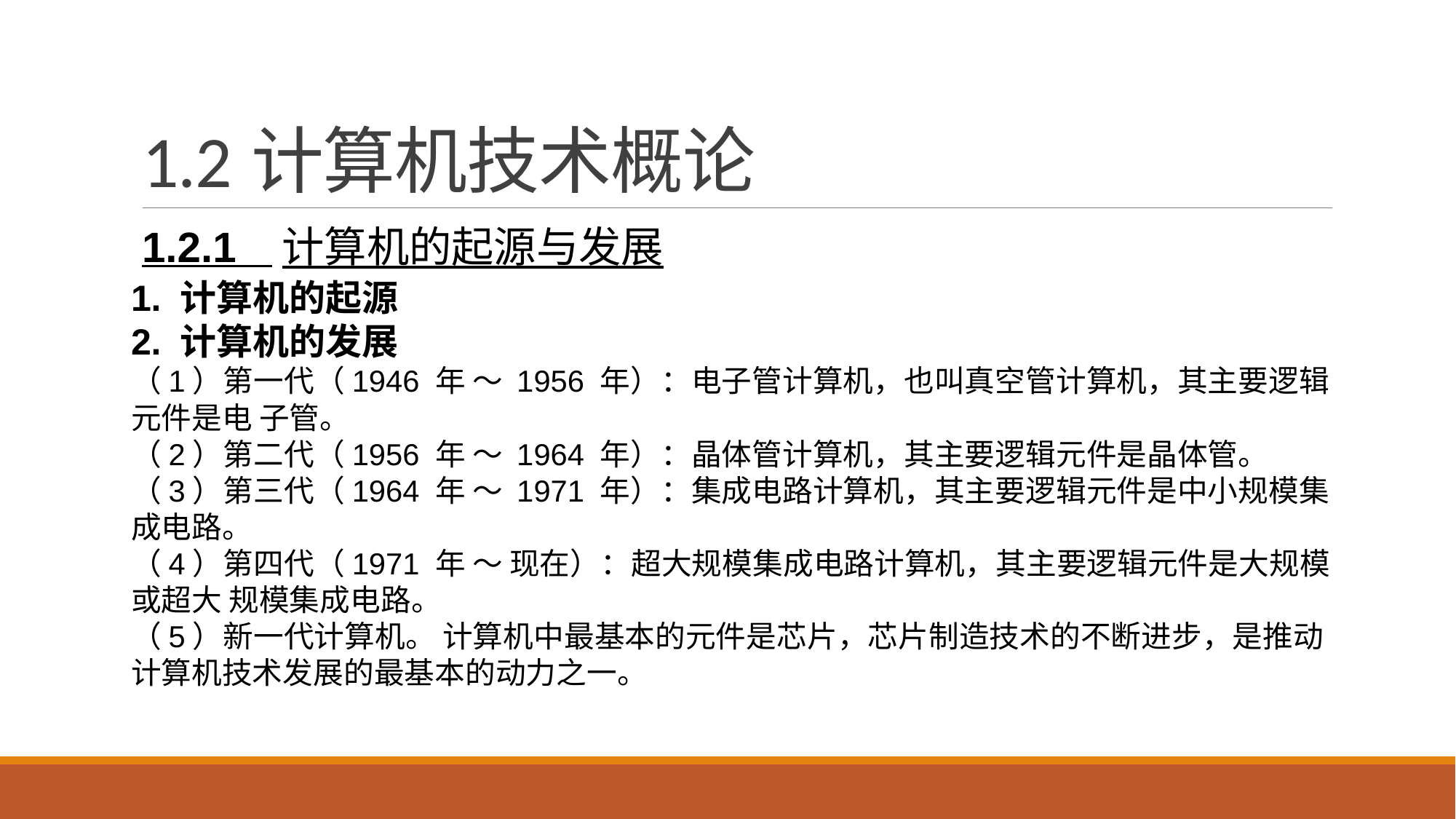

# 1.2	计算机技术概论
1.2.1   计算机的起源与发展
1. 计算机的起源
2. 计算机的发展
（1）第一代（1946 年 ～ 1956 年）：电子管计算机，也叫真空管计算机，其主要逻辑元件是电 子管。
（2）第二代（1956 年 ～ 1964 年）：晶体管计算机，其主要逻辑元件是晶体管。
（3）第三代（1964 年 ～ 1971 年）：集成电路计算机，其主要逻辑元件是中小规模集成电路。
（4）第四代（1971 年 ～ 现在）：超大规模集成电路计算机，其主要逻辑元件是大规模或超大 规模集成电路。
（5）新一代计算机。 计算机中最基本的元件是芯片，芯片制造技术的不断进步，是推动计算机技术发展的最基本的动力之一。